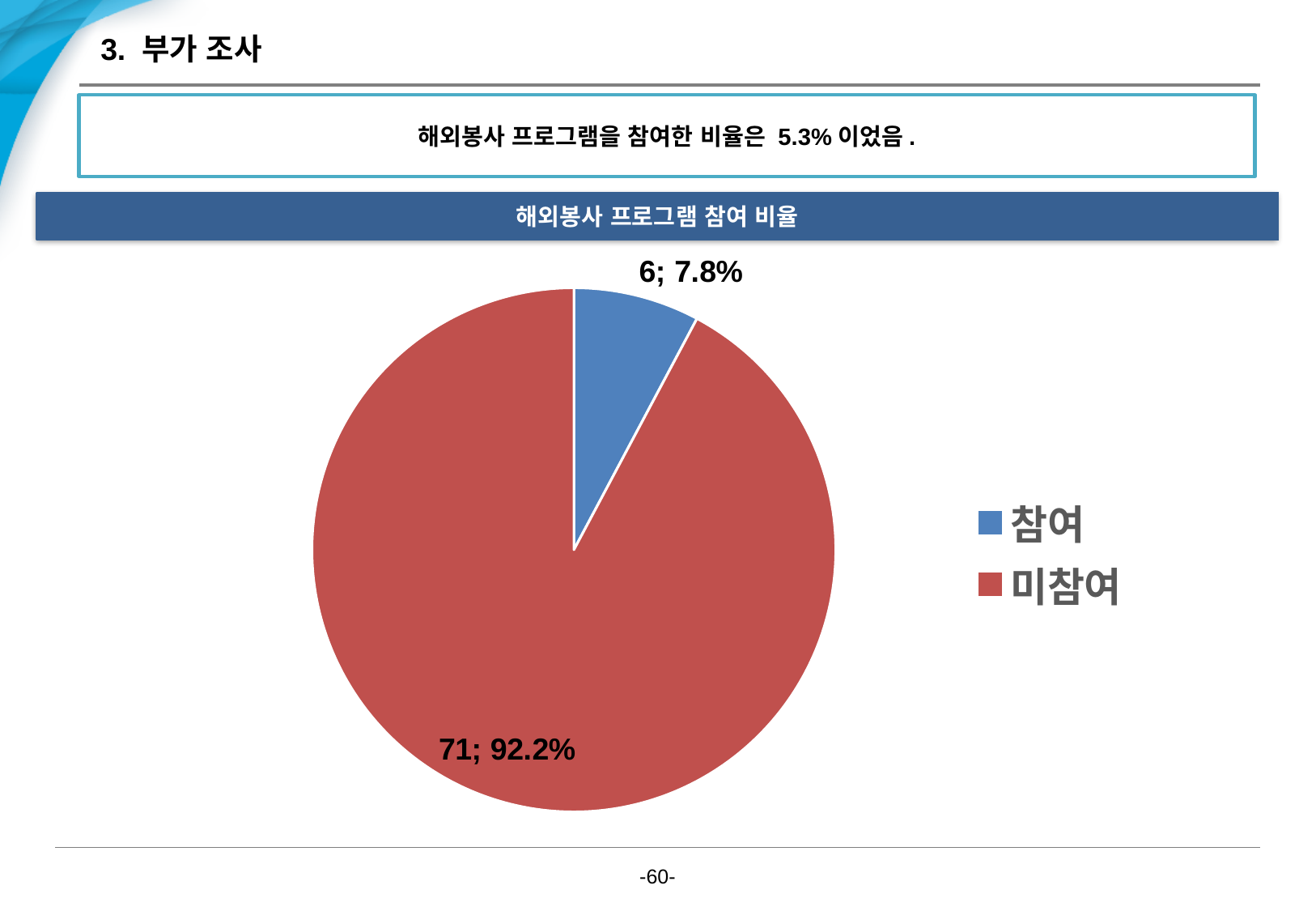

# 3. 부가 조사

해외봉사 프로그램을 참여한 비율은 5.3%이었음.
해외봉사 프로그램 참여 비율

### Chart

| Category | 판매 |
|---|---|
| 참여 | 6.0 |
| 미참여 | 71.0 |
-60-